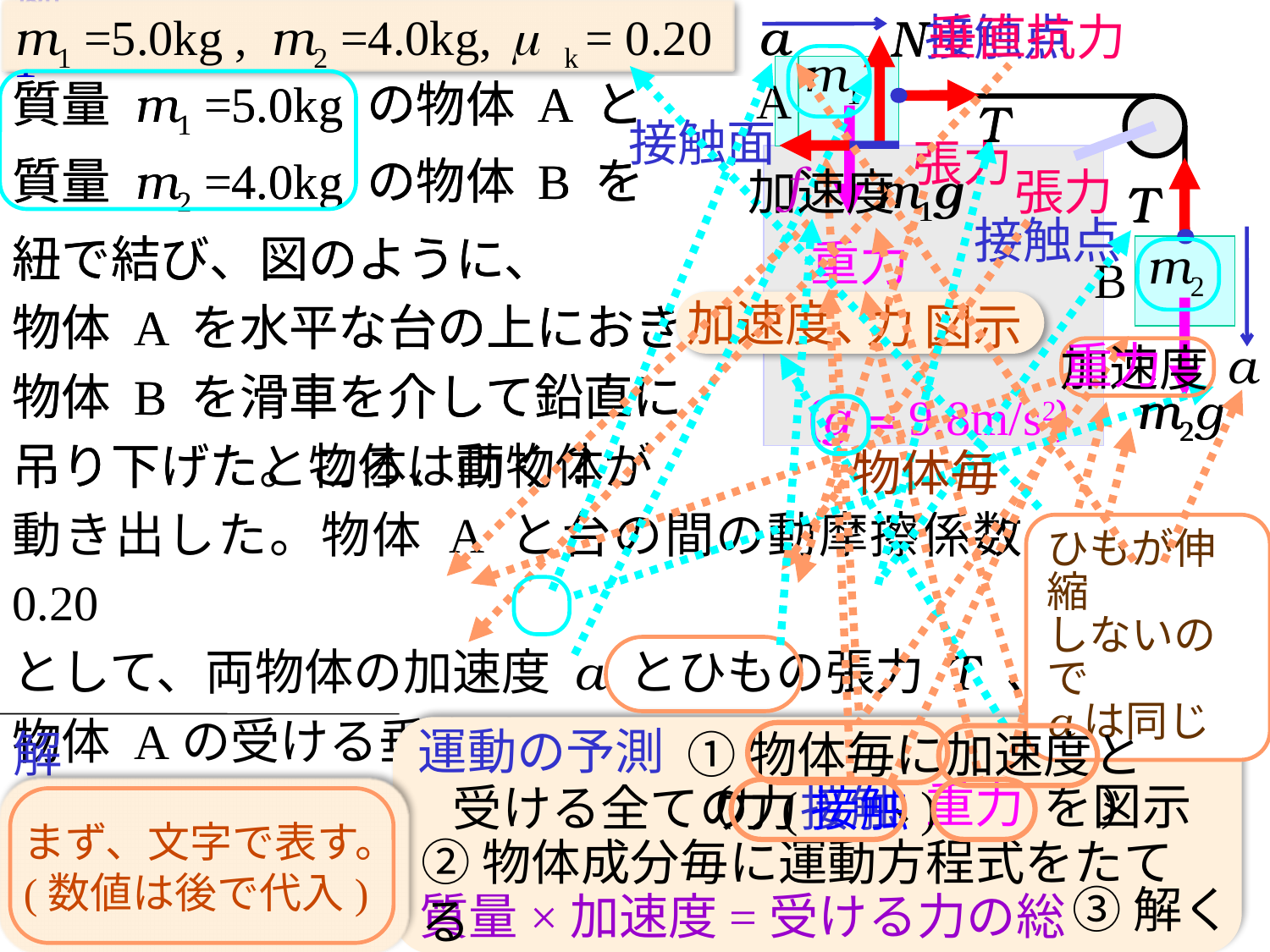

# 例1
m1 =5.0kg ,
m2 =4.0kg,
μ k = 0.20
a
a
接触点
垂直抗力
N

N

m1

A

A

質量 m1 =5.0kg の物体 A と
質量 m2 =4.0kg の物体 B を
紐で結び、図のように、
物体 A を水平な台の上におき、
物体 B を滑車を介して鉛直に
吊り下げた。物体は動く？
質量 m1 =5.0kg の物体 A と
質量 m2 =4.0kg の物体 B を
紐で結び、図のように、
物体 A を水平な台の上におき、
物体 B を滑車を介して鉛直に
吊り下げたところ、両物体が
動き出した。物体 A と台の間の動摩擦係数 をμk = 0.20
として、両物体の加速度 a とひもの張力 T 、
物体 Aの受ける垂直抗力Nと摩擦力f を求めよ。

T
T

接触面

張力

f
m1
g
m1g
加速度
張力

T
T

接触点

重力

m2

B
B
加速度、
力

図示

a
重力
加速度

m2
m2g
g

(g = 9.8m/s2)

物体毎
ひもが伸縮
しないので
aは同じ

運動の予測
解
①物体毎に加速度と
(　　　、　　　)
重力
を図示
受ける全ての力
接触

力(接触)

まず、文字で表す。
(数値は後で代入)

②物体成分毎に運動方程式をたてる
③解く
質量×加速度=受ける力の総和
文字が定義されていればそれを用い、
定義されてなければ自分で定義する。